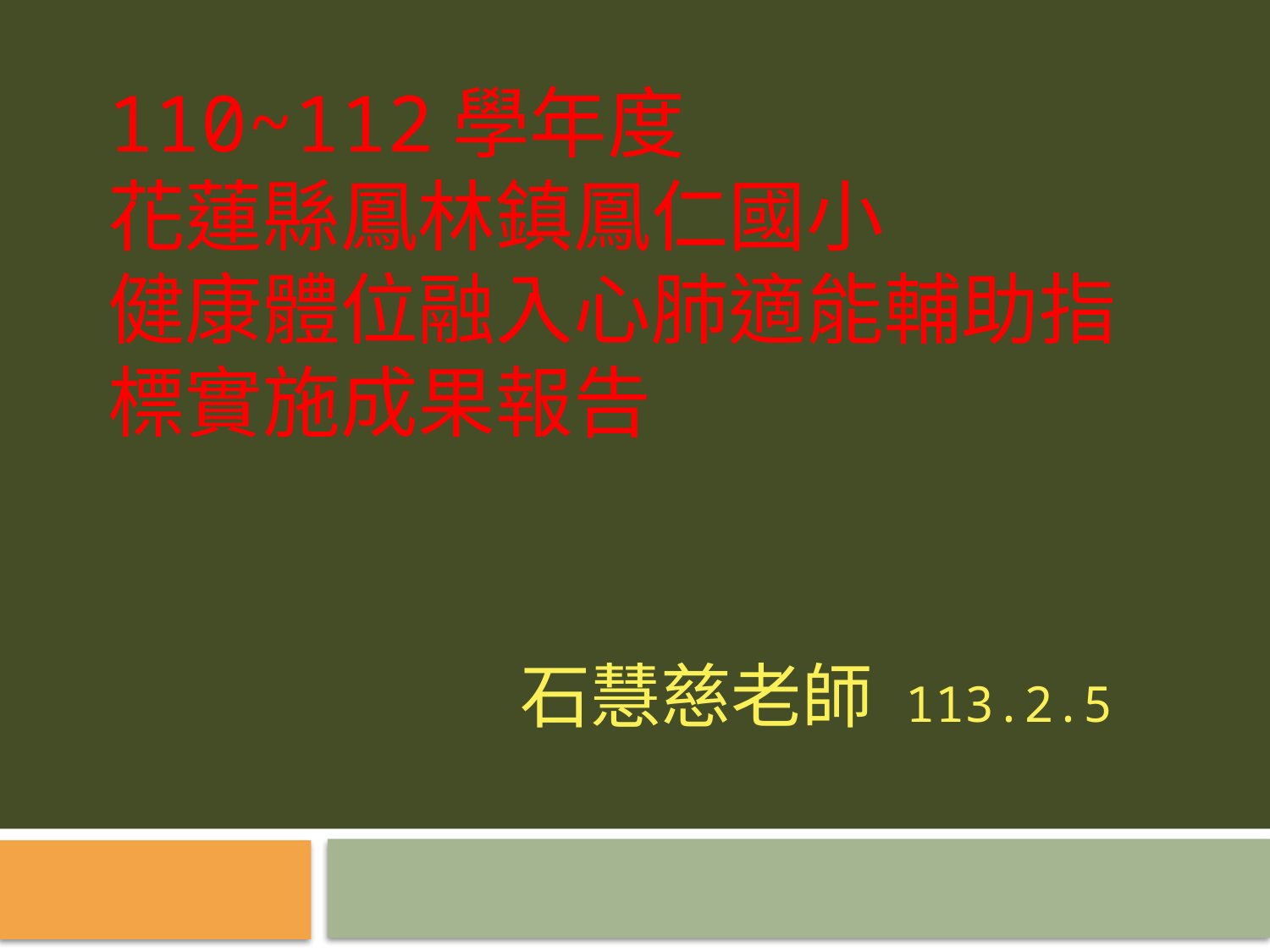

# 110~112學年度 花蓮縣鳳林鎮鳳仁國小 健康體位融入心肺適能輔助指標實施成果報告
 石慧慈老師 113.2.5